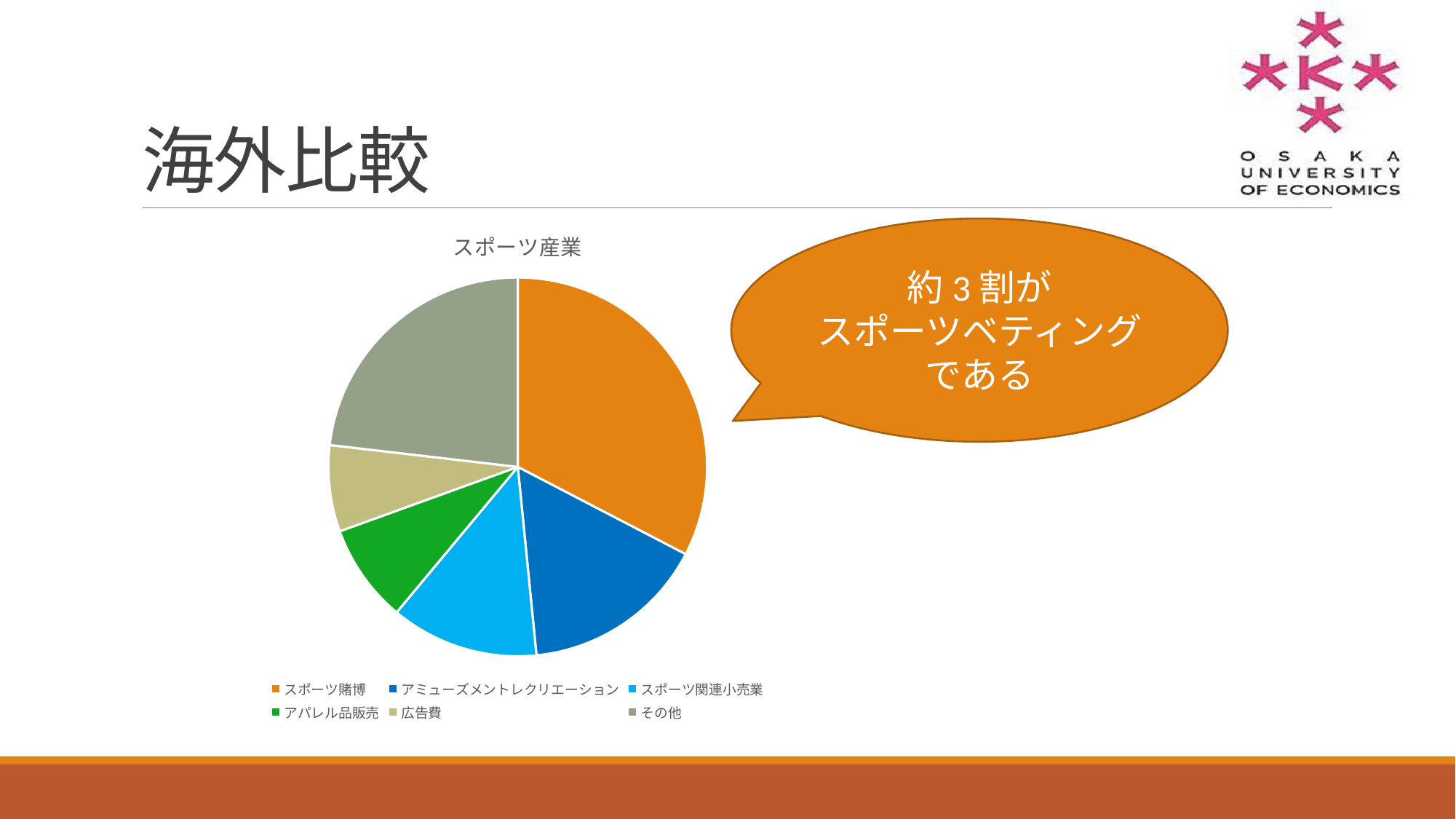

# 海外比較

### Chart:

| Category | スポーツ産業 |
|---|---|
| スポーツ賭博 | 3.1 |
| アミューズメントレクリエーション | 1.5 |
| スポーツ関連小売業 | 1.2 |
| アパレル品販売 | 0.8 |
| 広告費 | 0.7 |
| その他 | 2.2 |
約3割が
スポーツベティング
である